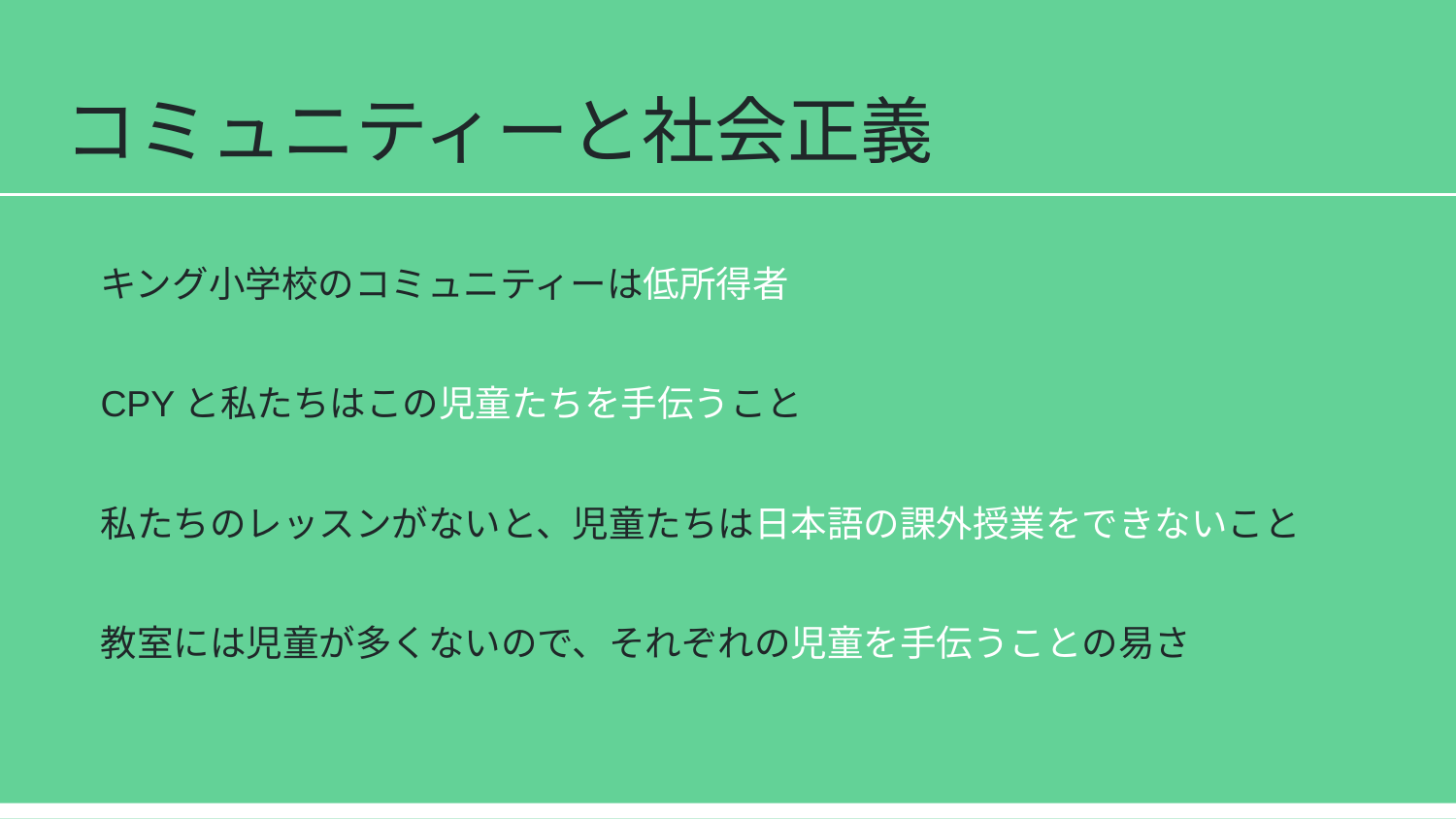

# コミュニティーと社会正義
キング小学校のコミュニティーは低所得者
CPYと私たちはこの児童たちを手伝うこと
私たちのレッスンがないと、児童たちは日本語の課外授業をできないこと
教室には児童が多くないので、それぞれの児童を手伝うことの易さ